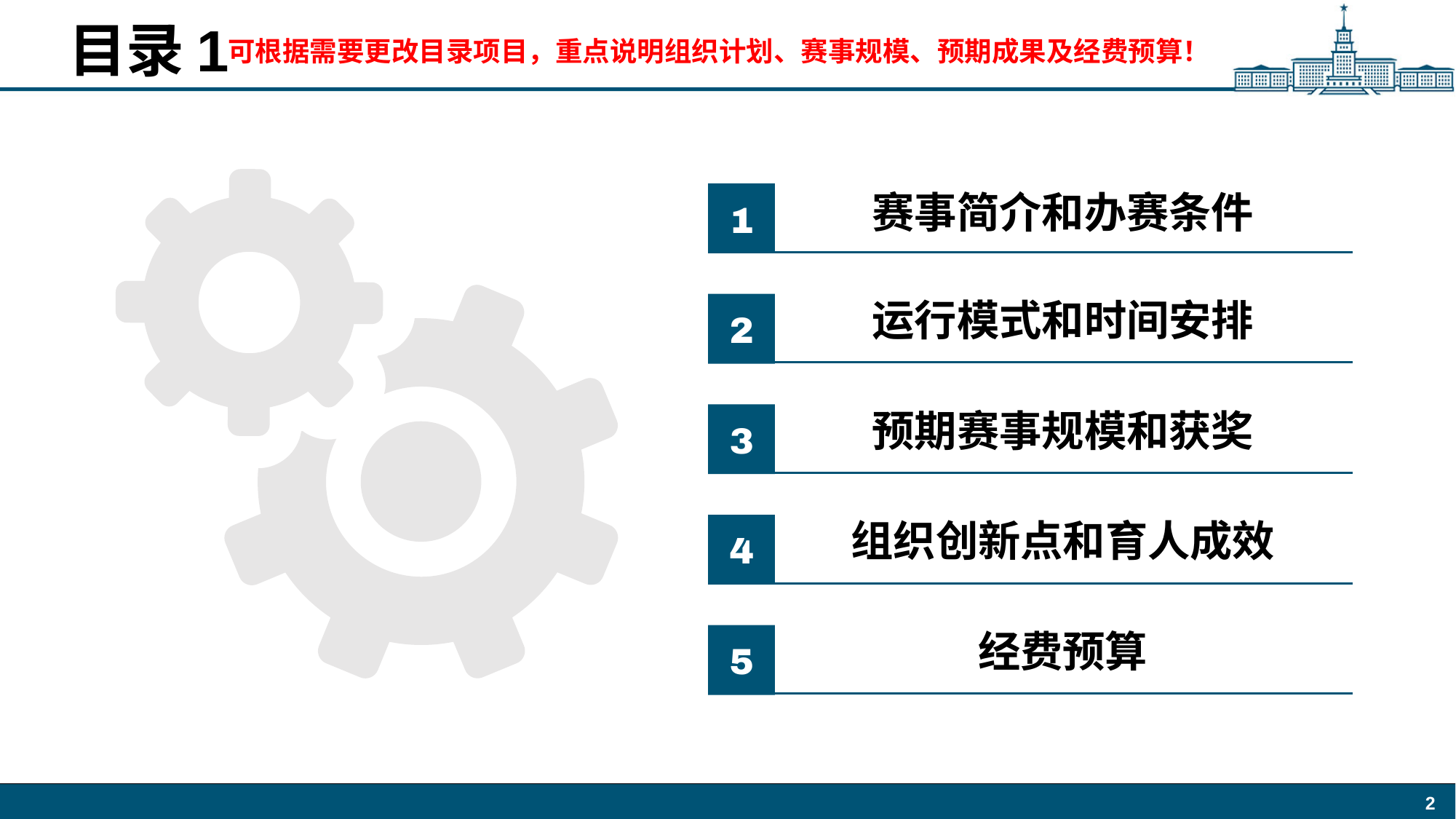

# 目录1
可根据需要更改目录项目，重点说明组织计划、赛事规模、预期成果及经费预算！

赛事简介和办赛条件
1
运行模式和时间安排
2
预期赛事规模和获奖
3
组织创新点和育人成效
4
经费预算
5
2